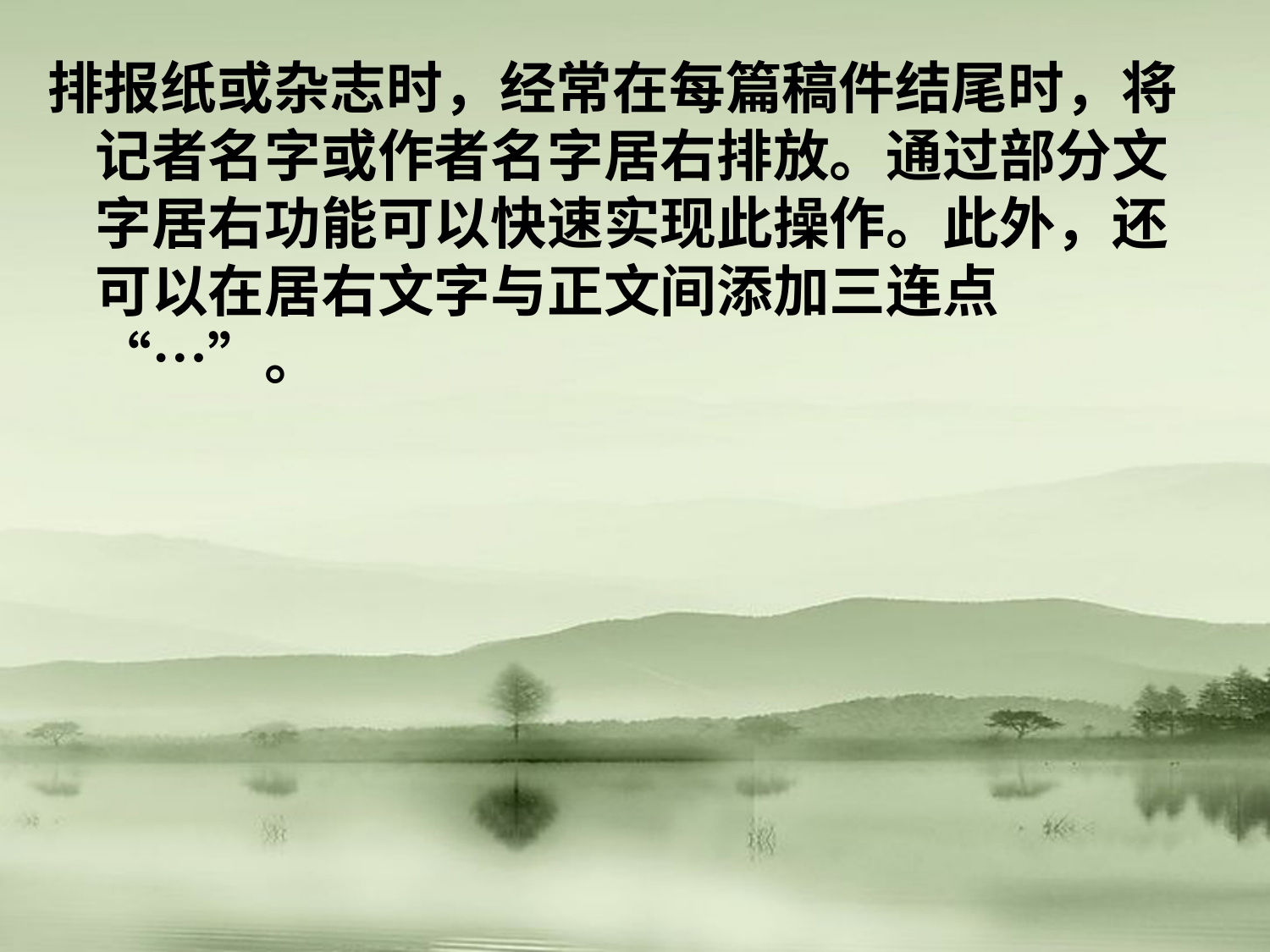

排报纸或杂志时，经常在每篇稿件结尾时，将记者名字或作者名字居右排放。通过部分文字居右功能可以快速实现此操作。此外，还可以在居右文字与正文间添加三连点“…”。